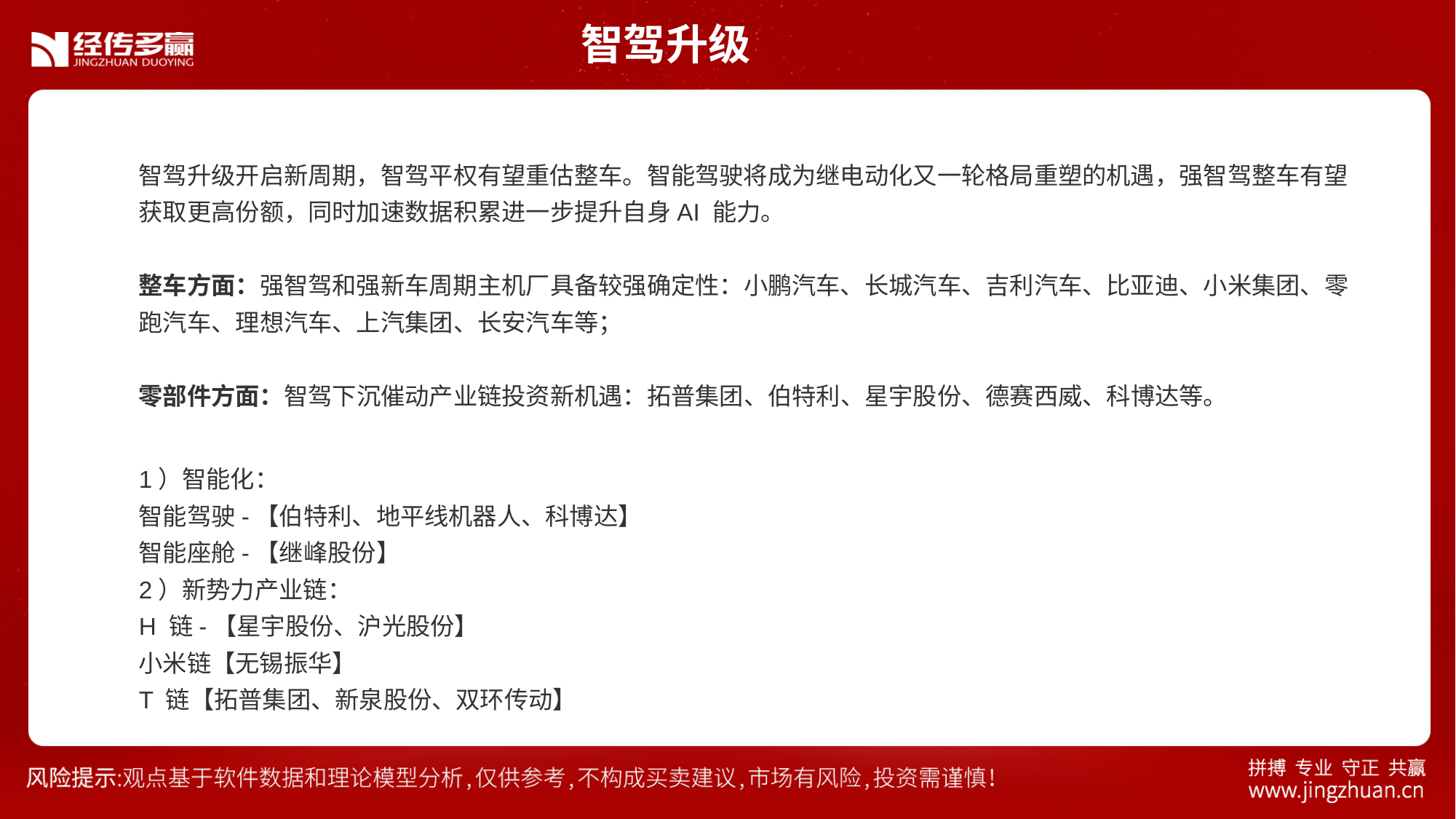

智驾升级
智驾升级开启新周期，智驾平权有望重估整车。智能驾驶将成为继电动化又一轮格局重塑的机遇，强智驾整车有望获取更高份额，同时加速数据积累进一步提升自身AI 能力。

整车方面：强智驾和强新车周期主机厂具备较强确定性：小鹏汽车、长城汽车、吉利汽车、比亚迪、小米集团、零跑汽车、理想汽车、上汽集团、长安汽车等；

零部件方面：智驾下沉催动产业链投资新机遇：拓普集团、伯特利、星宇股份、德赛西威、科博达等。
1）智能化：
智能驾驶-【伯特利、地平线机器人、科博达】
智能座舱-【继峰股份】
2）新势力产业链：
H 链-【星宇股份、沪光股份】
小米链【无锡振华】
T 链【拓普集团、新泉股份、双环传动】